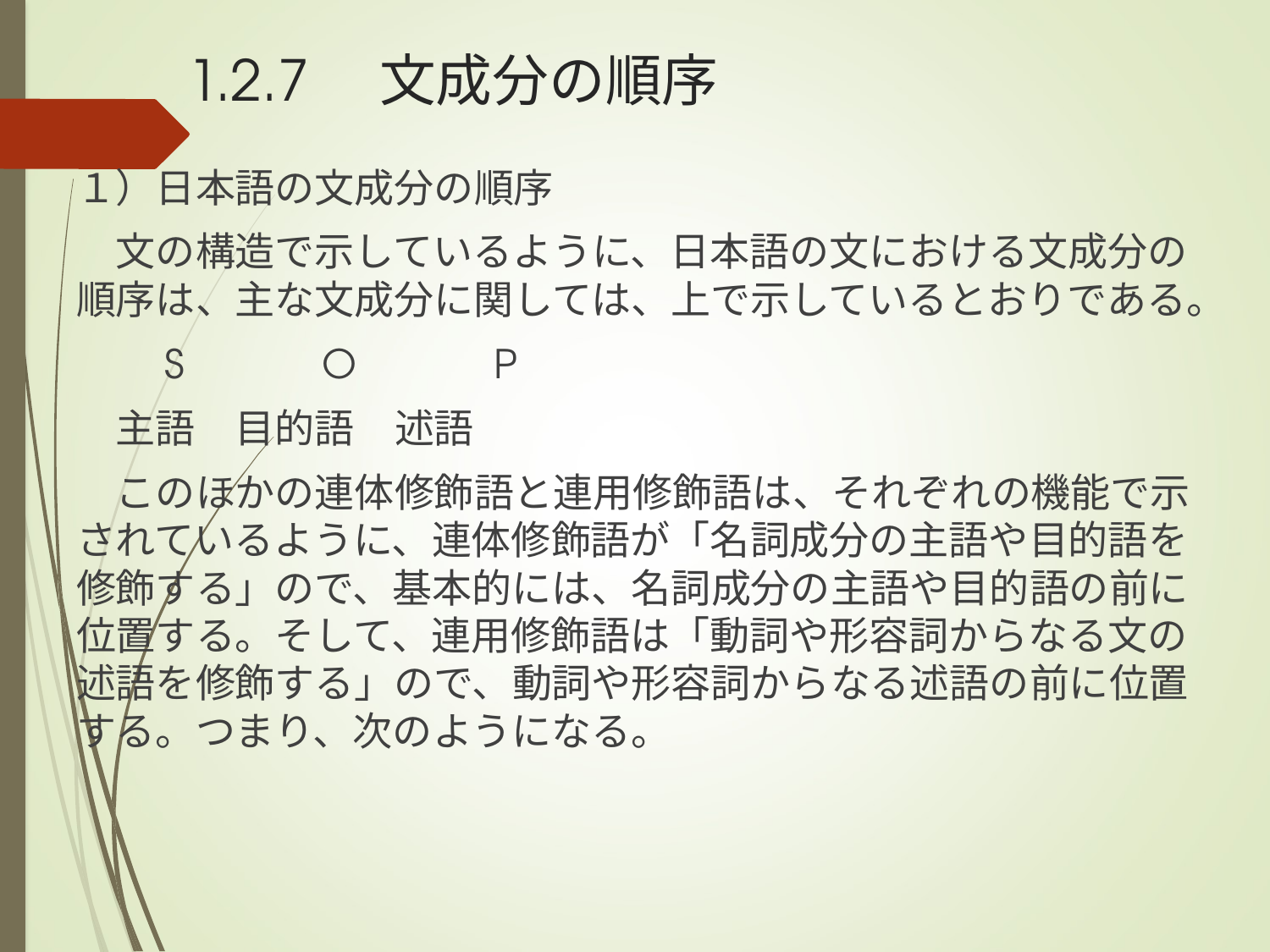

# 1.2.7　文成分の順序
１）日本語の文成分の順序
　文の構造で示しているように、日本語の文における文成分の順序は、主な文成分に関しては、上で示しているとおりである。
　　S　　　O　　　P
　主語　目的語　述語
　このほかの連体修飾語と連用修飾語は、それぞれの機能で示されているように、連体修飾語が「名詞成分の主語や目的語を修飾する」ので、基本的には、名詞成分の主語や目的語の前に位置する。そして、連用修飾語は「動詞や形容詞からなる文の述語を修飾する」ので、動詞や形容詞からなる述語の前に位置する。つまり、次のようになる。